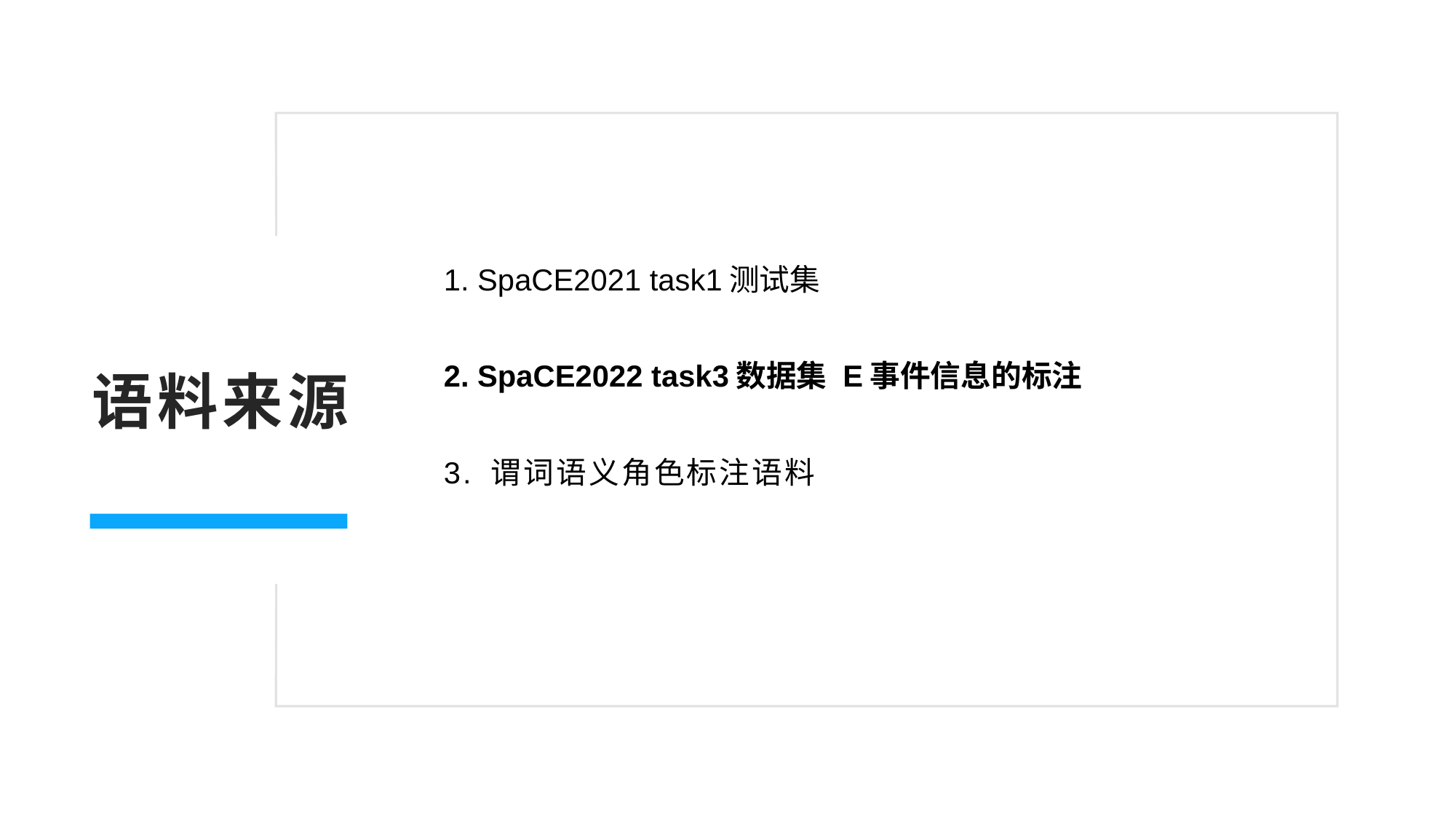

1. SpaCE2021 task1测试集
2. SpaCE2022 task3数据集 E事件信息的标注
3. 谓词语义角色标注语料
语料来源